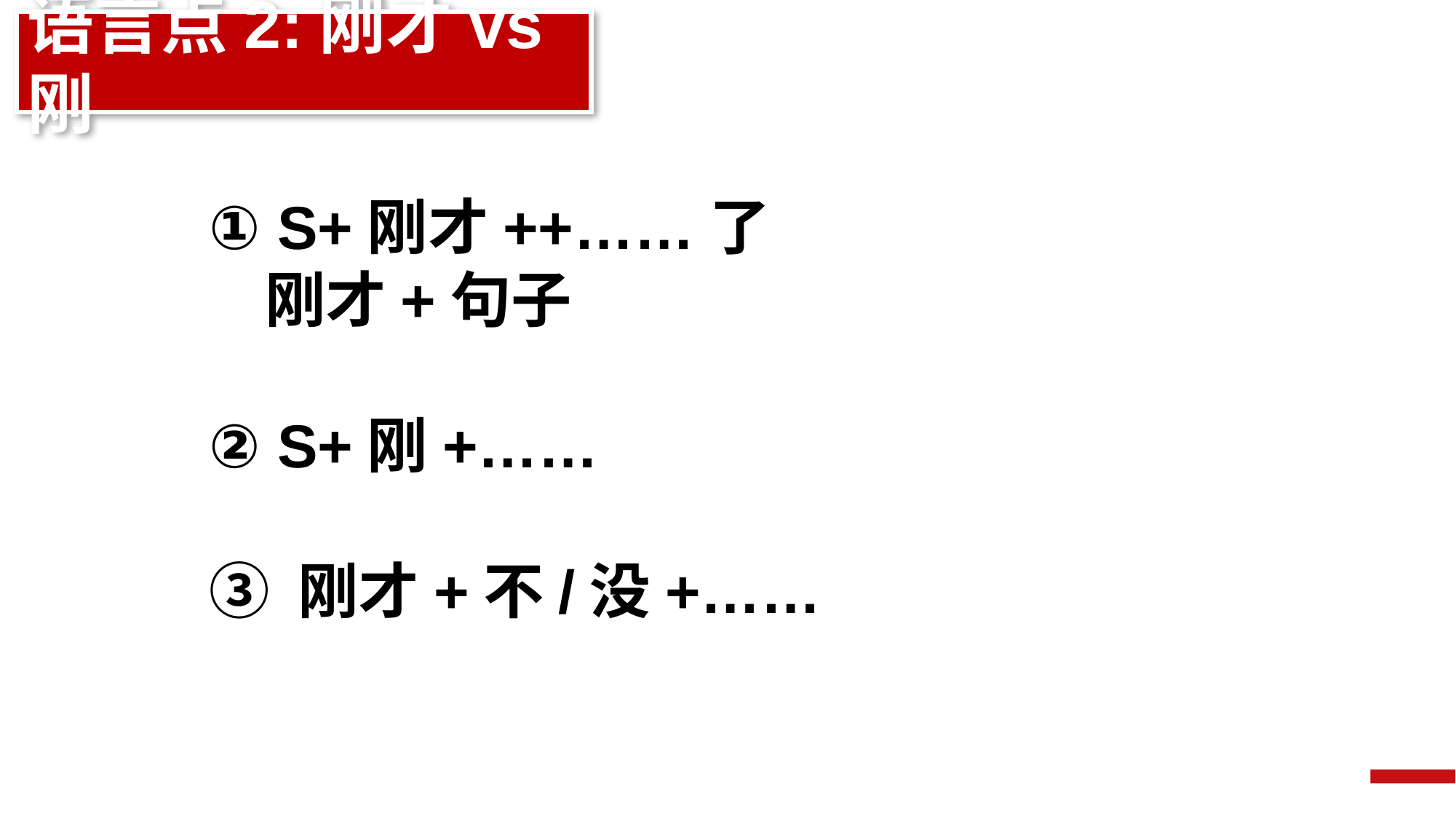

语言点2:刚才vs刚
① S+刚才++……了
   刚才+句子

② S+刚+……

③ 刚才+不/没+……